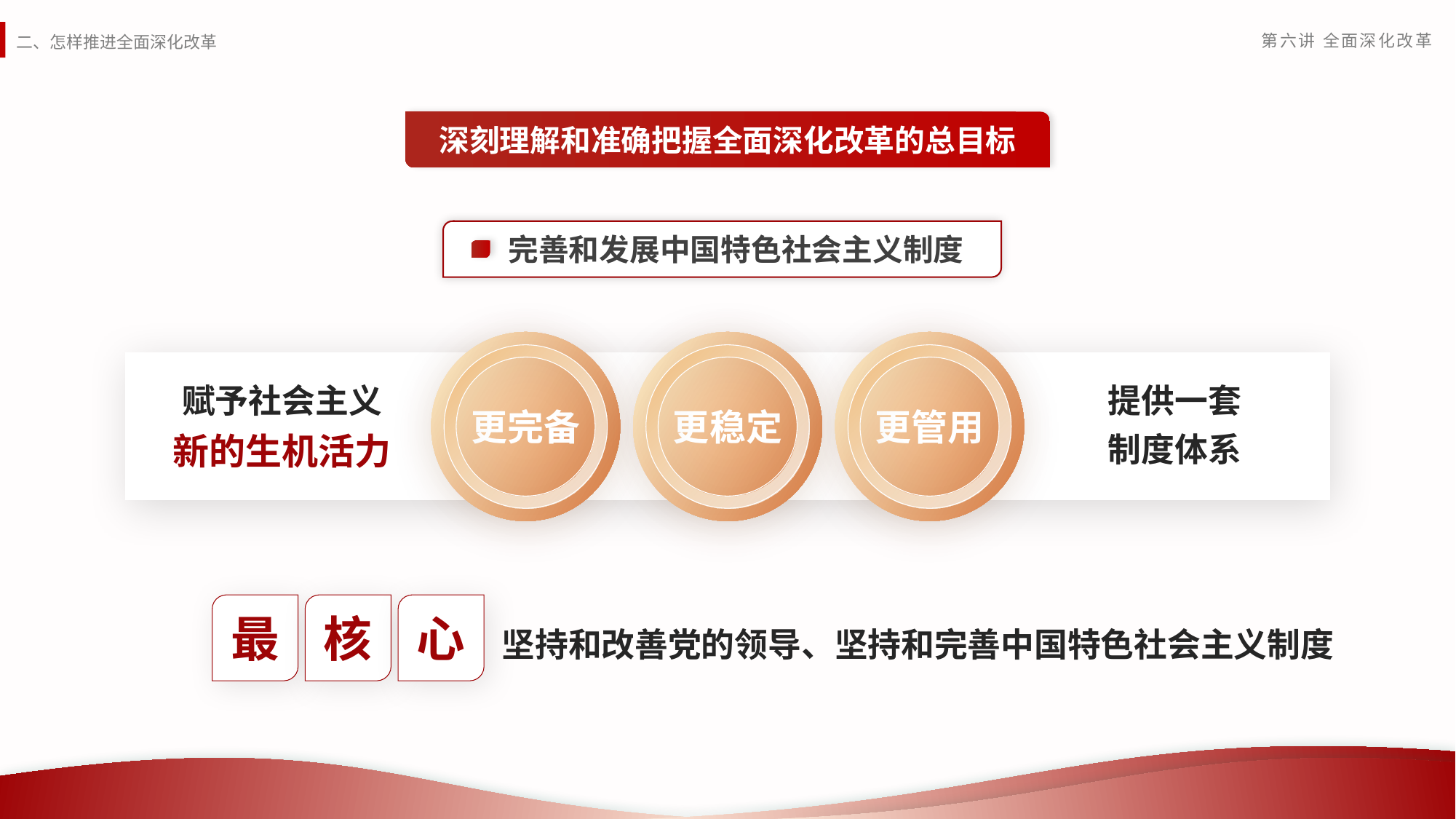

深刻理解和准确把握全面深化改革的总目标
完善和发展中国特色社会主义制度

更完备

更稳定

更管用

提供一套
制度体系
赋予社会主义
新的生机活力
最
核
心
坚持和改善党的领导、坚持和完善中国特色社会主义制度